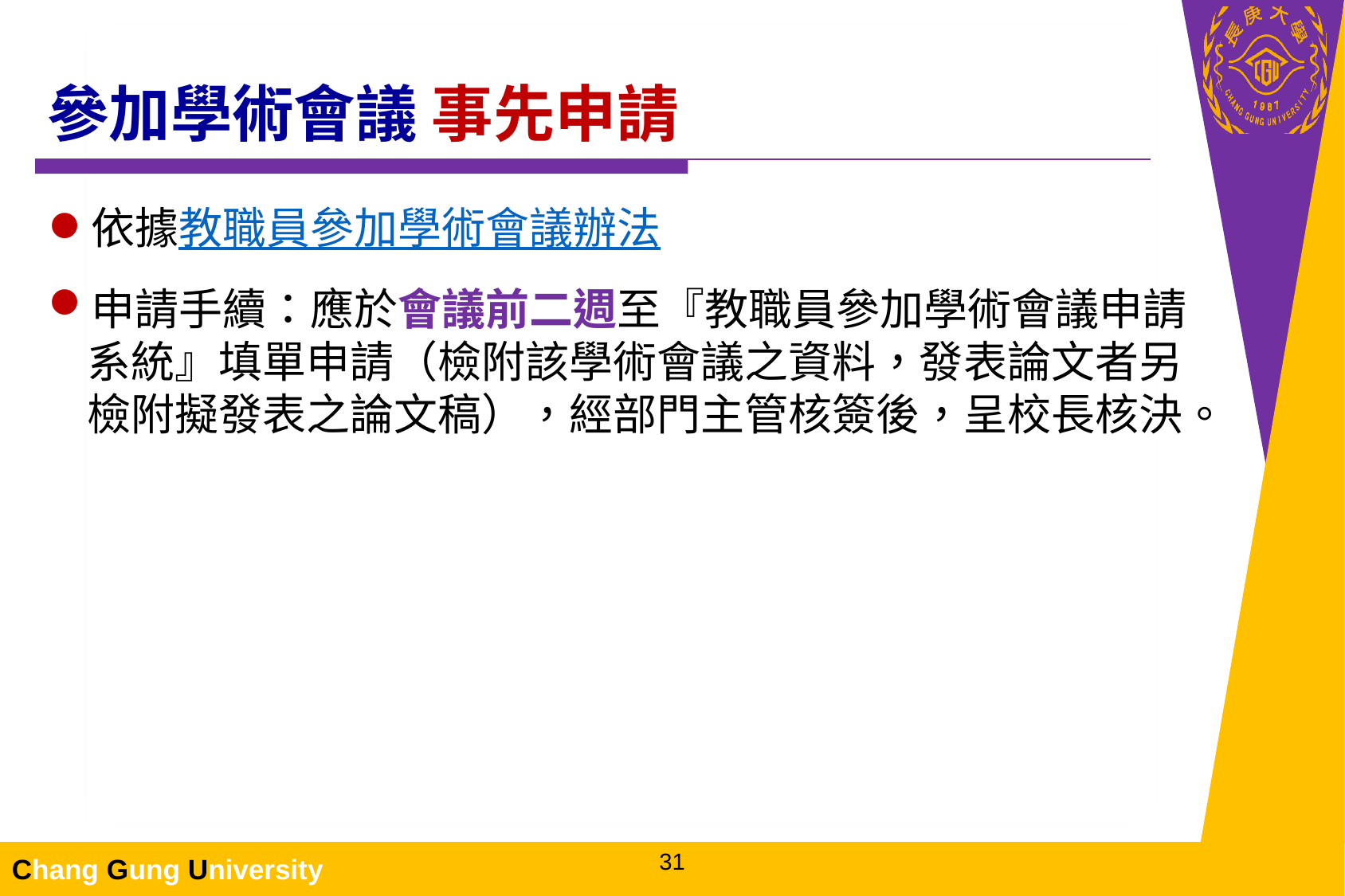

# 參加學術會議 事先申請
依據教職員參加學術會議辦法
申請手續：應於會議前二週至『教職員參加學術會議申請系統』填單申請（檢附該學術會議之資料，發表論文者另檢附擬發表之論文稿），經部門主管核簽後，呈校長核決。

31